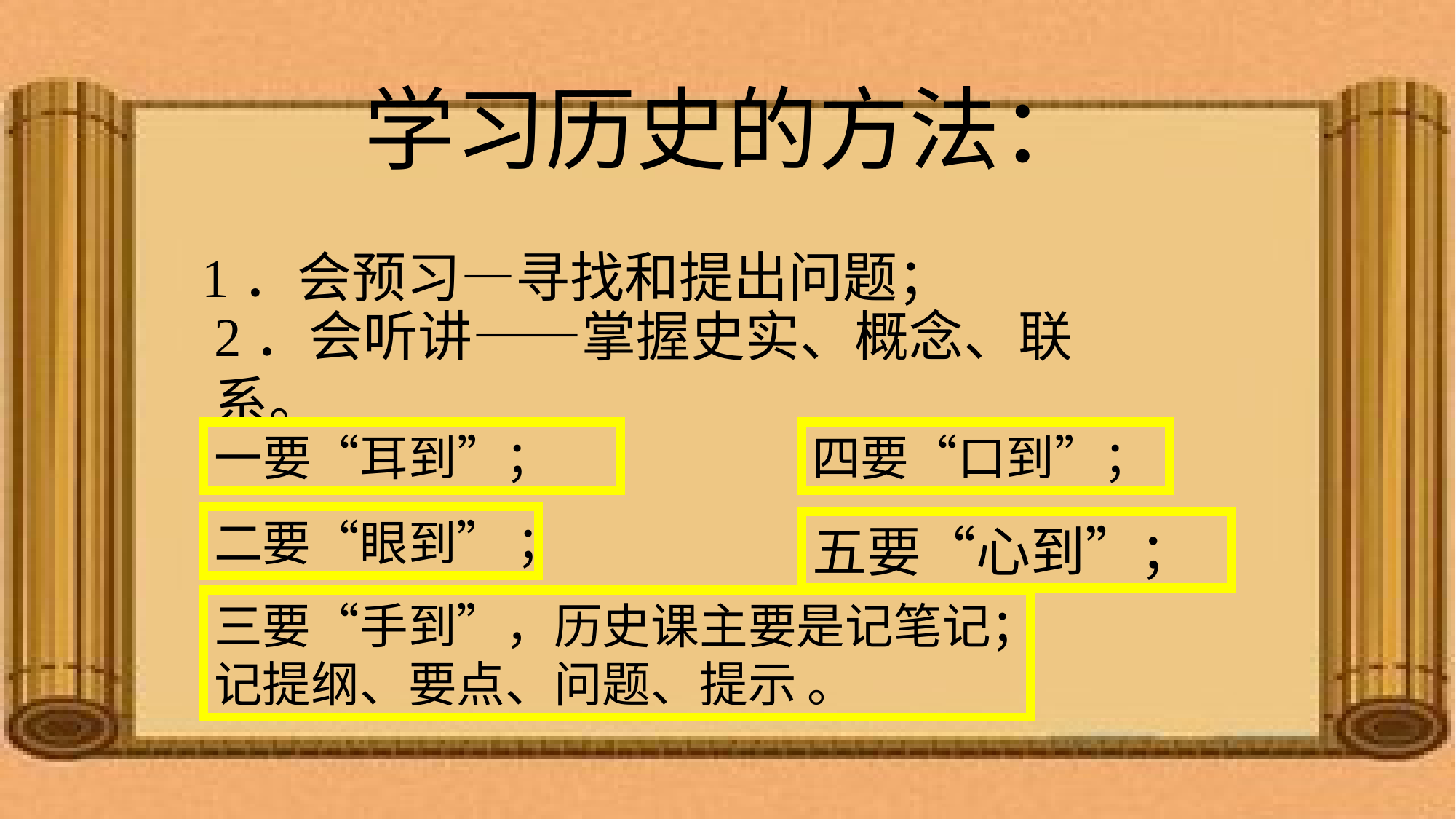

# 学习历史的方法：

1．会预习—寻找和提出问题；
2．会听讲——掌握史实、概念、联系。
一要“耳到”；
四要“口到”；
二要“眼到” ；
五要“心到”；
三要“手到”，历史课主要是记笔记；记提纲、要点、问题、提示 。